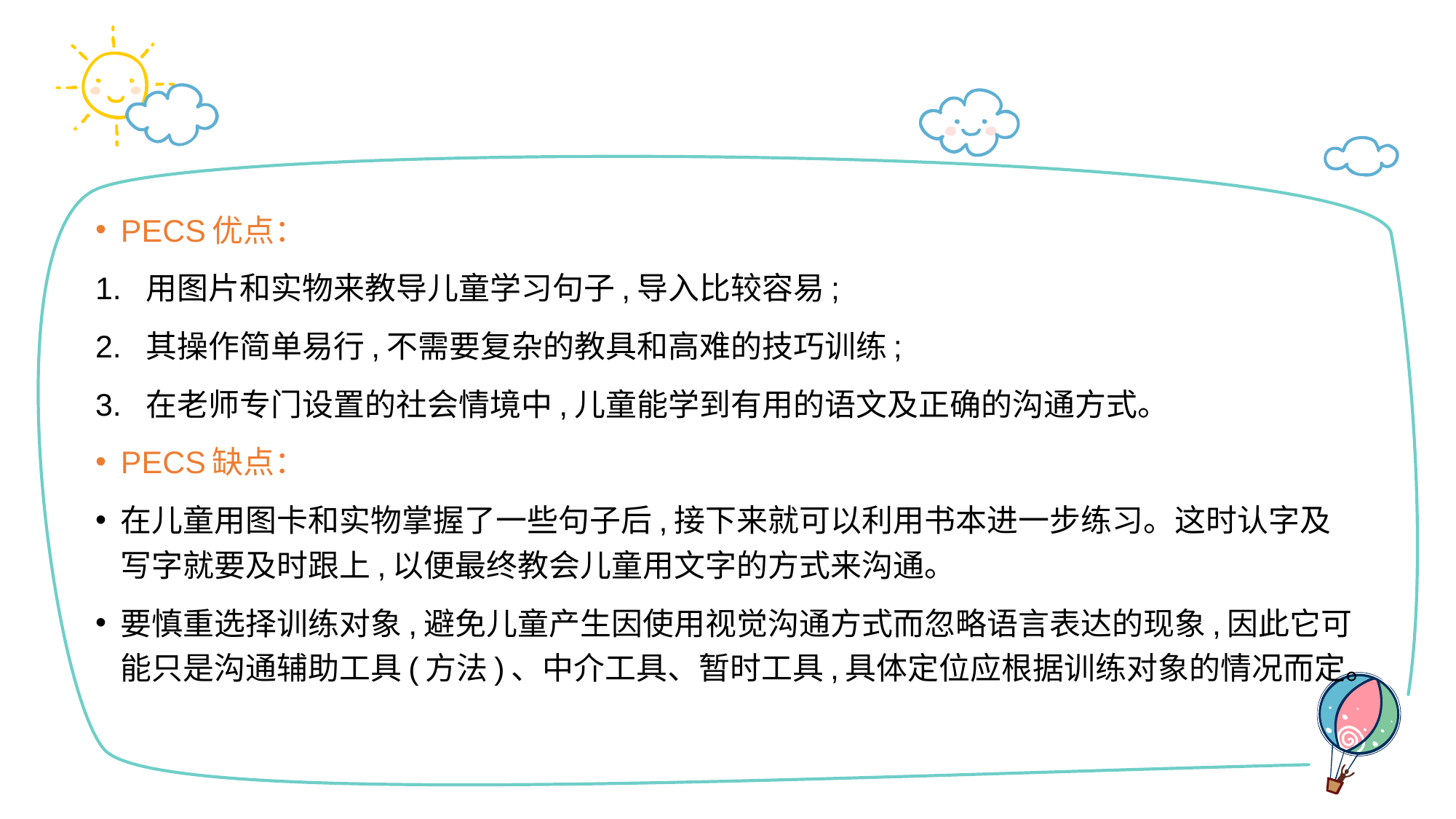

#
PECS优点：
用图片和实物来教导儿童学习句子,导入比较容易;
其操作简单易行,不需要复杂的教具和高难的技巧训练;
在老师专门设置的社会情境中,儿童能学到有用的语文及正确的沟通方式。
PECS缺点：
在儿童用图卡和实物掌握了一些句子后,接下来就可以利用书本进一步练习。这时认字及写字就要及时跟上,以便最终教会儿童用文字的方式来沟通。
要慎重选择训练对象,避免儿童产生因使用视觉沟通方式而忽略语言表达的现象,因此它可能只是沟通辅助工具(方法)、中介工具、暂时工具,具体定位应根据训练对象的情况而定。